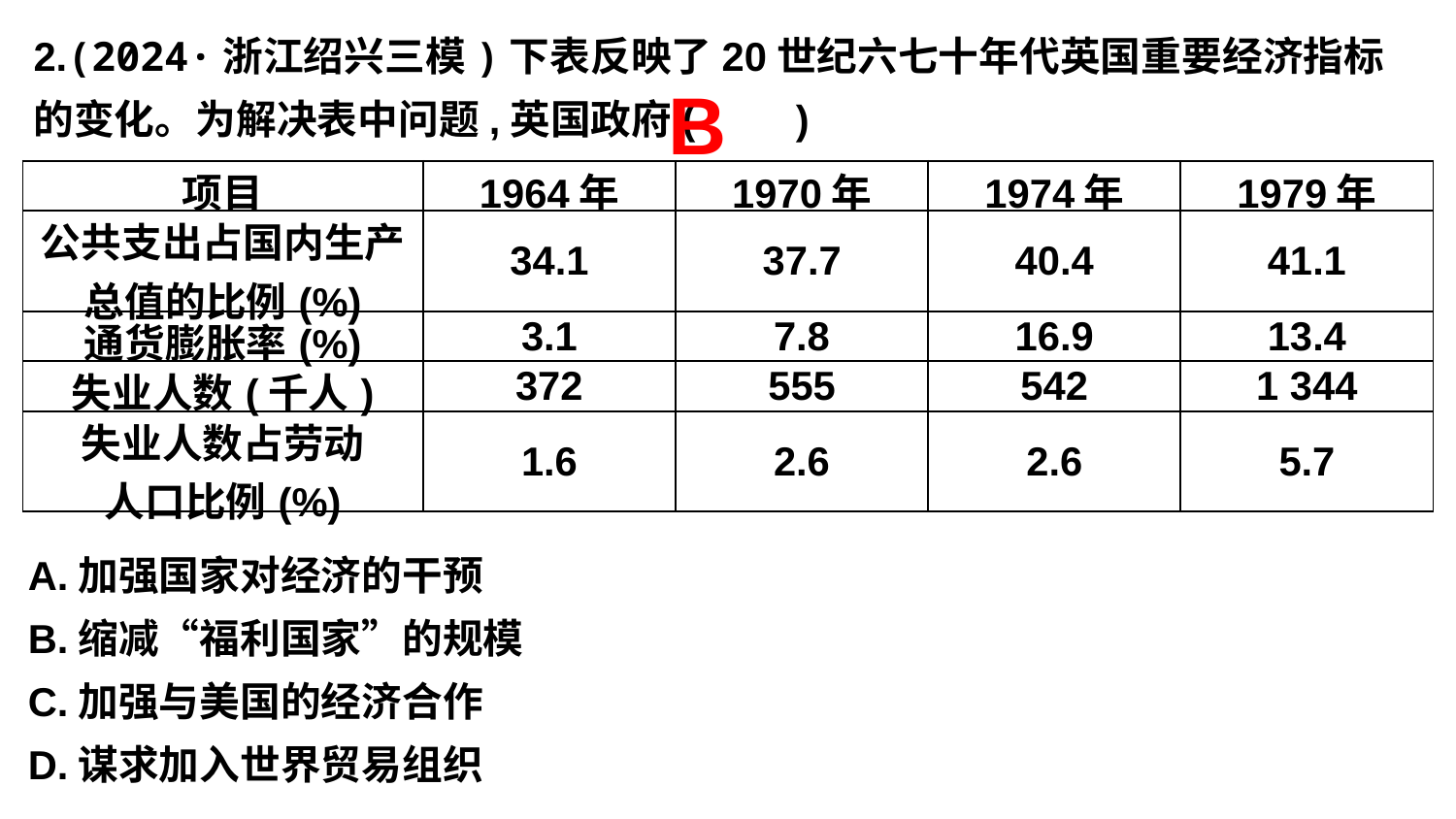

2.(2024·浙江绍兴三模)下表反映了20世纪六七十年代英国重要经济指标的变化。为解决表中问题,英国政府(　　)
B
| 项目 | 1964年 | 1970年 | 1974年 | 1979年 |
| --- | --- | --- | --- | --- |
| 公共支出占国内生产总值的比例(%) | 34.1 | 37.7 | 40.4 | 41.1 |
| 通货膨胀率(%) | 3.1 | 7.8 | 16.9 | 13.4 |
| 失业人数(千人) | 372 | 555 | 542 | 1 344 |
| 失业人数占劳动 人口比例(%) | 1.6 | 2.6 | 2.6 | 5.7 |
A.加强国家对经济的干预
B.缩减“福利国家”的规模
C.加强与美国的经济合作
D.谋求加入世界贸易组织